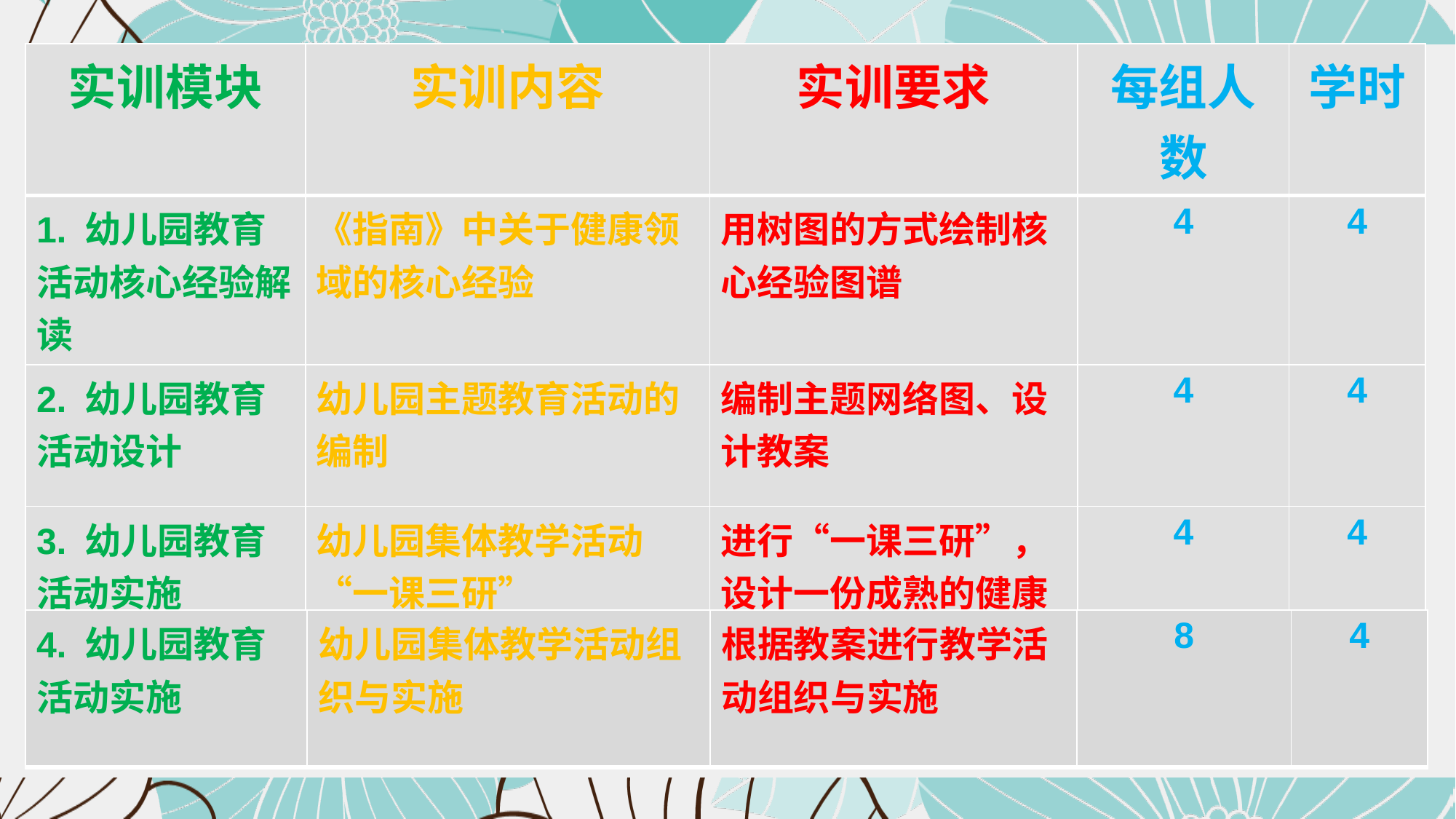

| 实训模块 | 实训内容 | 实训要求 | 每组人数 | 学时 |
| --- | --- | --- | --- | --- |
| 1. 幼儿园教育活动核心经验解读 | 《指南》中关于健康领域的核心经验 | 用树图的方式绘制核心经验图谱 | 4 | 4 |
| 2. 幼儿园教育活动设计 | 幼儿园主题教育活动的编制 | 编制主题网络图、设计教案 | 4 | 4 |
| 3. 幼儿园教育活动实施 | 幼儿园集体教学活动“一课三研” | 进行“一课三研”，设计一份成熟的健康活动教案，并说课 | 4 | 4 |
#
| 4. 幼儿园教育活动实施 | 幼儿园集体教学活动组织与实施 | 根据教案进行教学活动组织与实施 | 8 | 4 |
| --- | --- | --- | --- | --- |